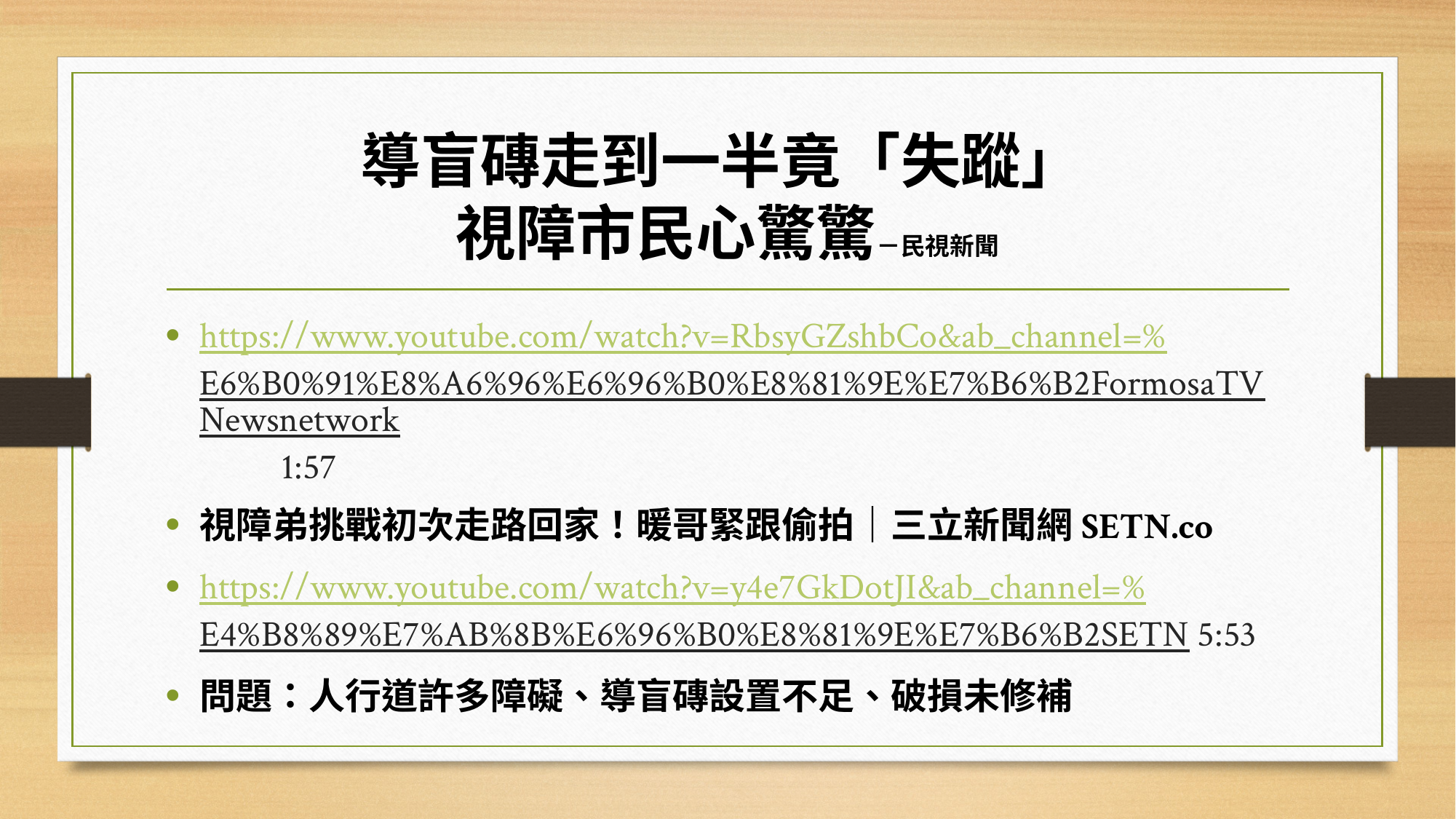

# 導盲磚走到一半竟「失蹤」 視障市民心驚驚－民視新聞
https://www.youtube.com/watch?v=RbsyGZshbCo&ab_channel=%E6%B0%91%E8%A6%96%E6%96%B0%E8%81%9E%E7%B6%B2FormosaTVNewsnetwork　　1:57
視障弟挑戰初次走路回家！暖哥緊跟偷拍｜三立新聞網SETN.co
https://www.youtube.com/watch?v=y4e7GkDotJI&ab_channel=%E4%B8%89%E7%AB%8B%E6%96%B0%E8%81%9E%E7%B6%B2SETN 5:53
問題：人行道許多障礙、導盲磚設置不足、破損未修補